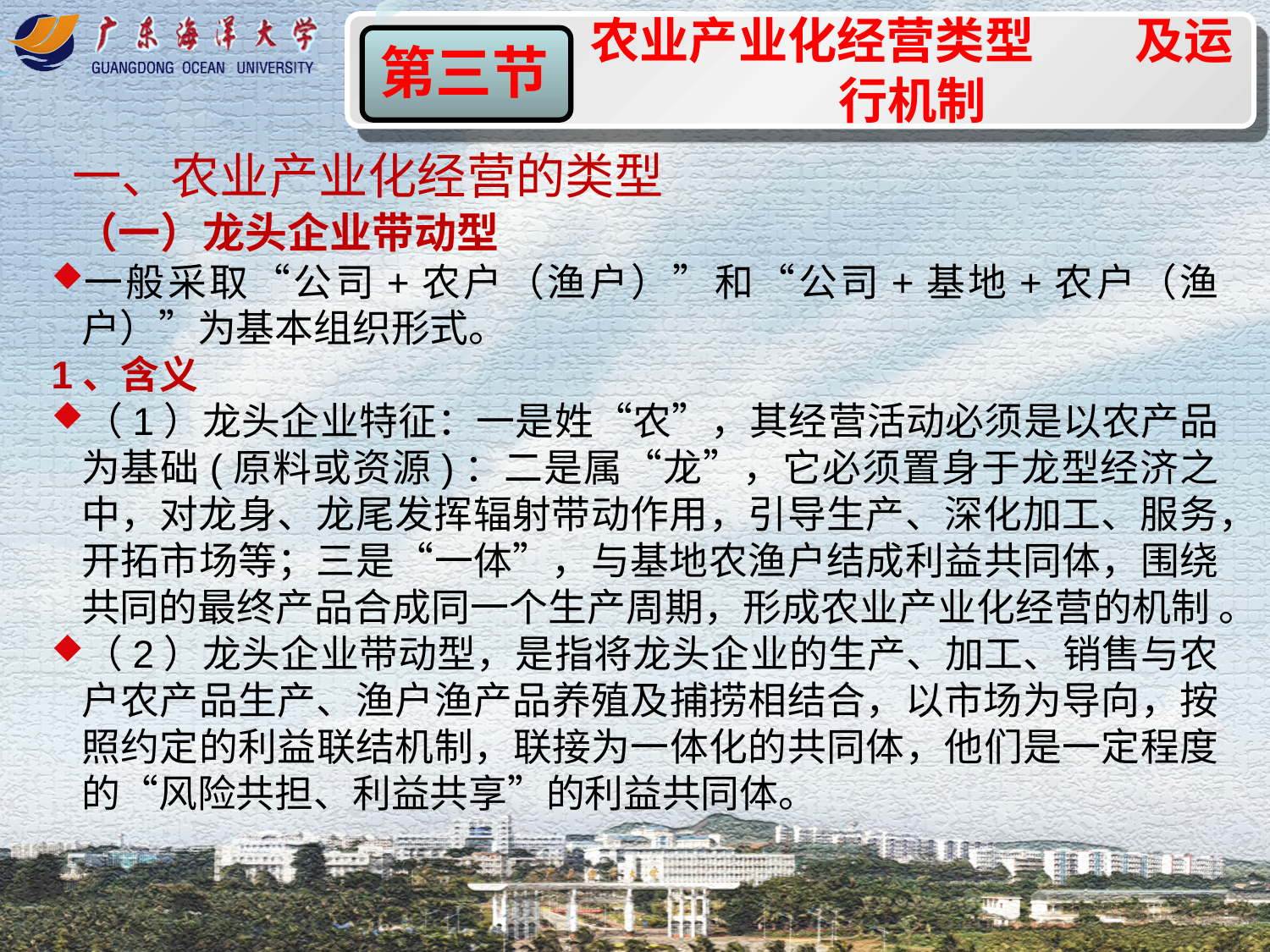

农业产业化经营类型         及运行机制

第一节
第三节
一、农业产业化经营的类型

（一）龙头企业带动型
一般采取“公司+农户（渔户）”和“公司+基地+农户（渔户）”为基本组织形式。
1、含义
（1）龙头企业特征：一是姓“农”，其经营活动必须是以农产品为基础(原料或资源)：二是属“龙”，它必须置身于龙型经济之中，对龙身、龙尾发挥辐射带动作用，引导生产、深化加工、服务，开拓市场等；三是“一体”，与基地农渔户结成利益共同体，围绕共同的最终产品合成同一个生产周期，形成农业产业化经营的机制 。
（2）龙头企业带动型，是指将龙头企业的生产、加工、销售与农户农产品生产、渔户渔产品养殖及捕捞相结合，以市场为导向，按照约定的利益联结机制，联接为一体化的共同体，他们是一定程度的“风险共担、利益共享”的利益共同体。